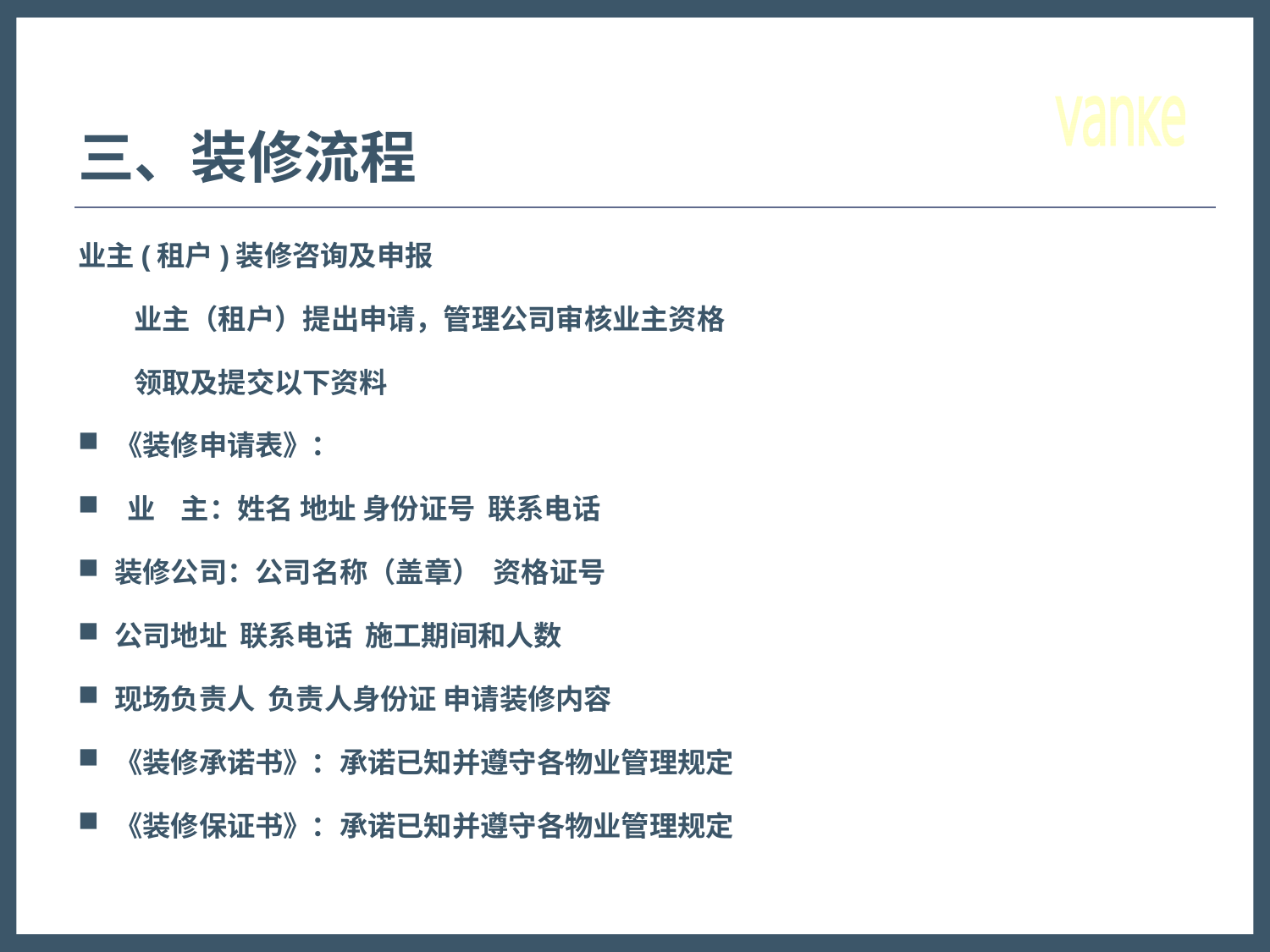

# 三、装修流程
业主(租户)装修咨询及申报
  业主（租户）提出申请，管理公司审核业主资格
  领取及提交以下资料
《装修申请表》：
 业    主：姓名 地址 身份证号  联系电话
装修公司：公司名称（盖章）  资格证号
公司地址  联系电话  施工期间和人数
现场负责人  负责人身份证 申请装修内容
《装修承诺书》：承诺已知并遵守各物业管理规定
《装修保证书》：承诺已知并遵守各物业管理规定